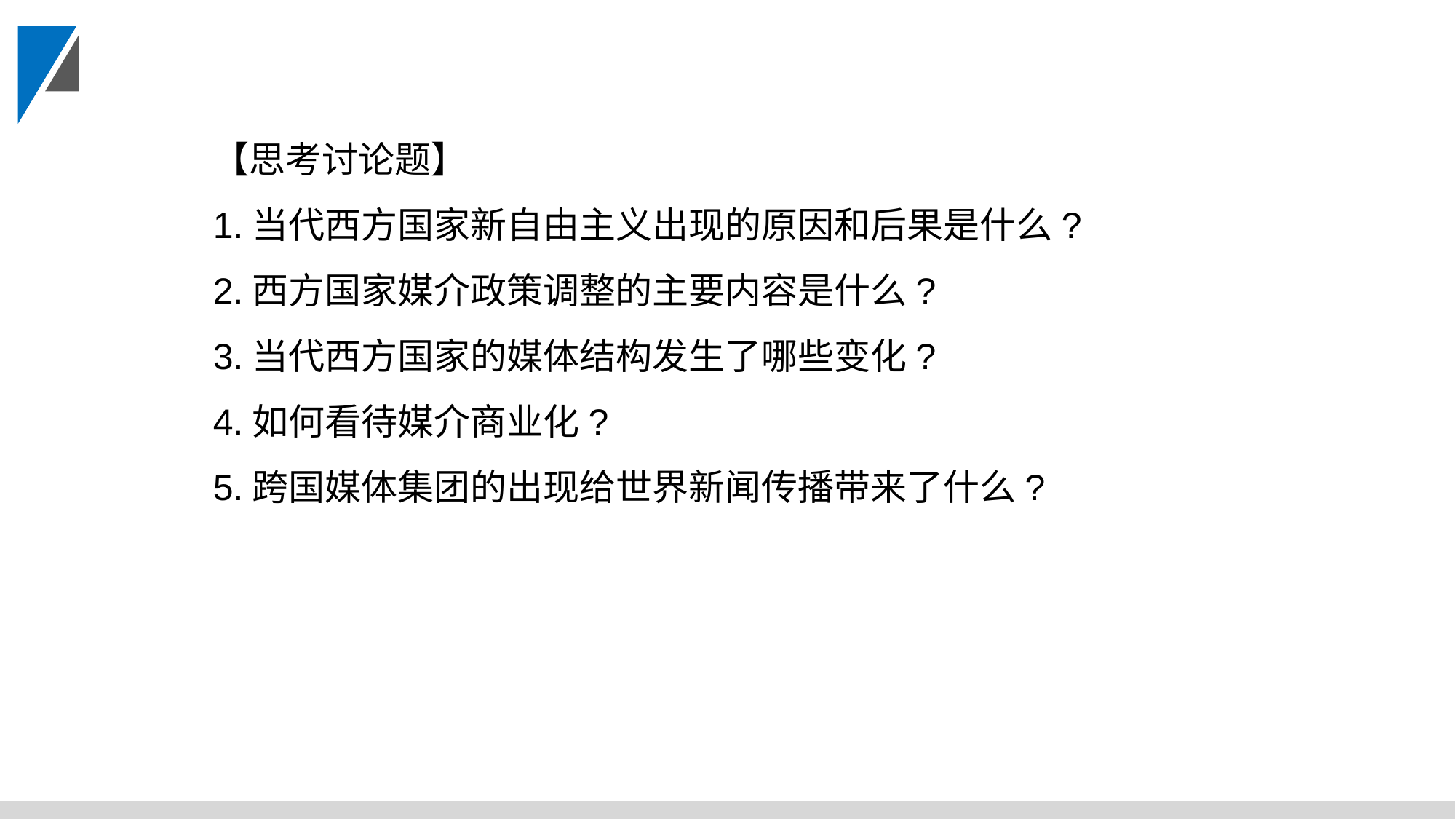

【思考讨论题】
1.当代西方国家新自由主义出现的原因和后果是什么?
2.西方国家媒介政策调整的主要内容是什么?
3.当代西方国家的媒体结构发生了哪些变化?
4.如何看待媒介商业化?
5.跨国媒体集团的出现给世界新闻传播带来了什么?